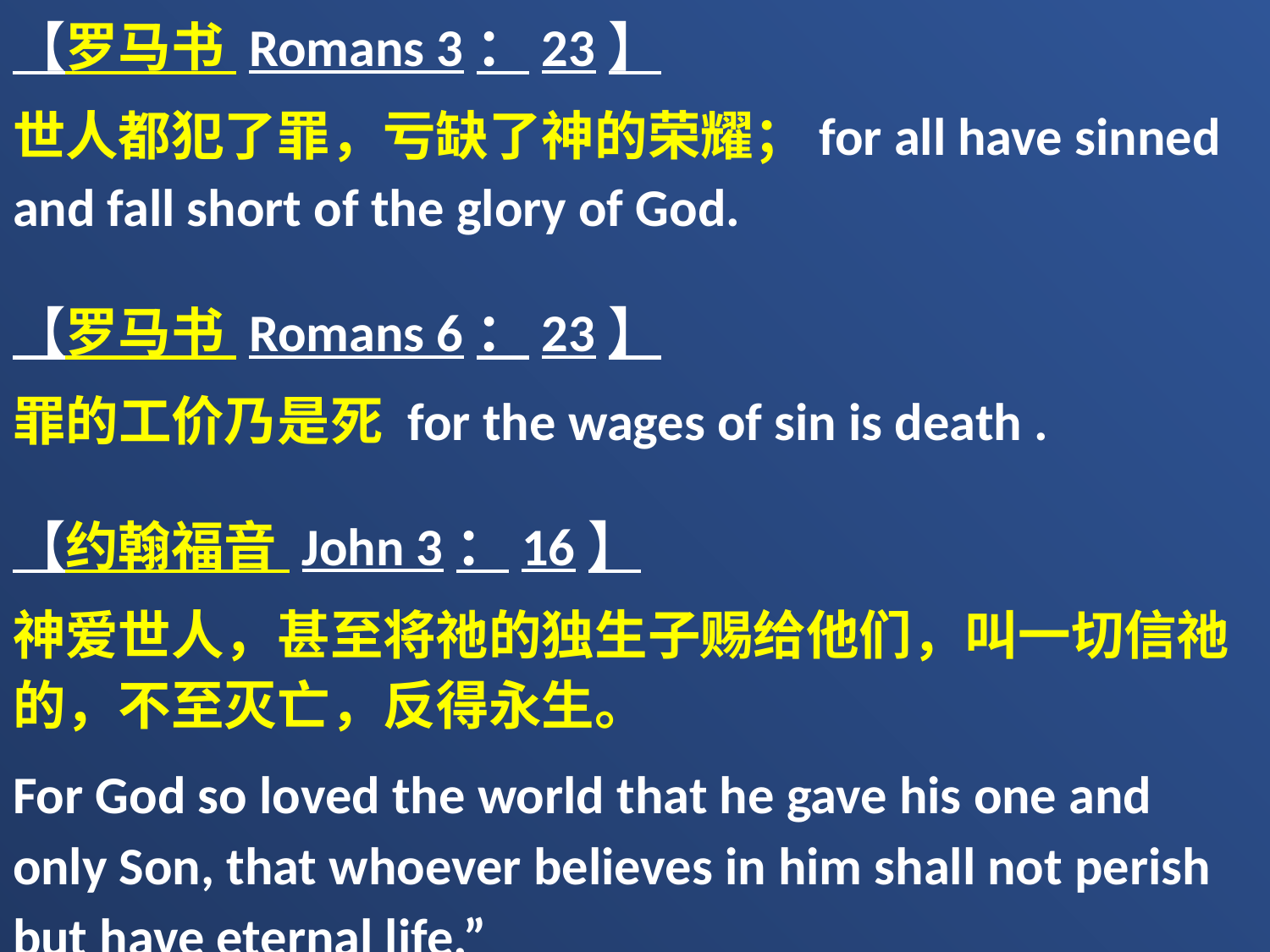

【罗马书 Romans 3：23】
世人都犯了罪，亏缺了神的荣耀；for all have sinned and fall short of the glory of God.

【罗马书 Romans 6：23】
罪的工价乃是死 for the wages of sin is death .

【约翰福音 John 3：16】
神爱世人，甚至将祂的独生子赐给他们，叫一切信祂的，不至灭亡，反得永生。
For God so loved the world that he gave his one and only Son, that whoever believes in him shall not perish but have eternal life.”